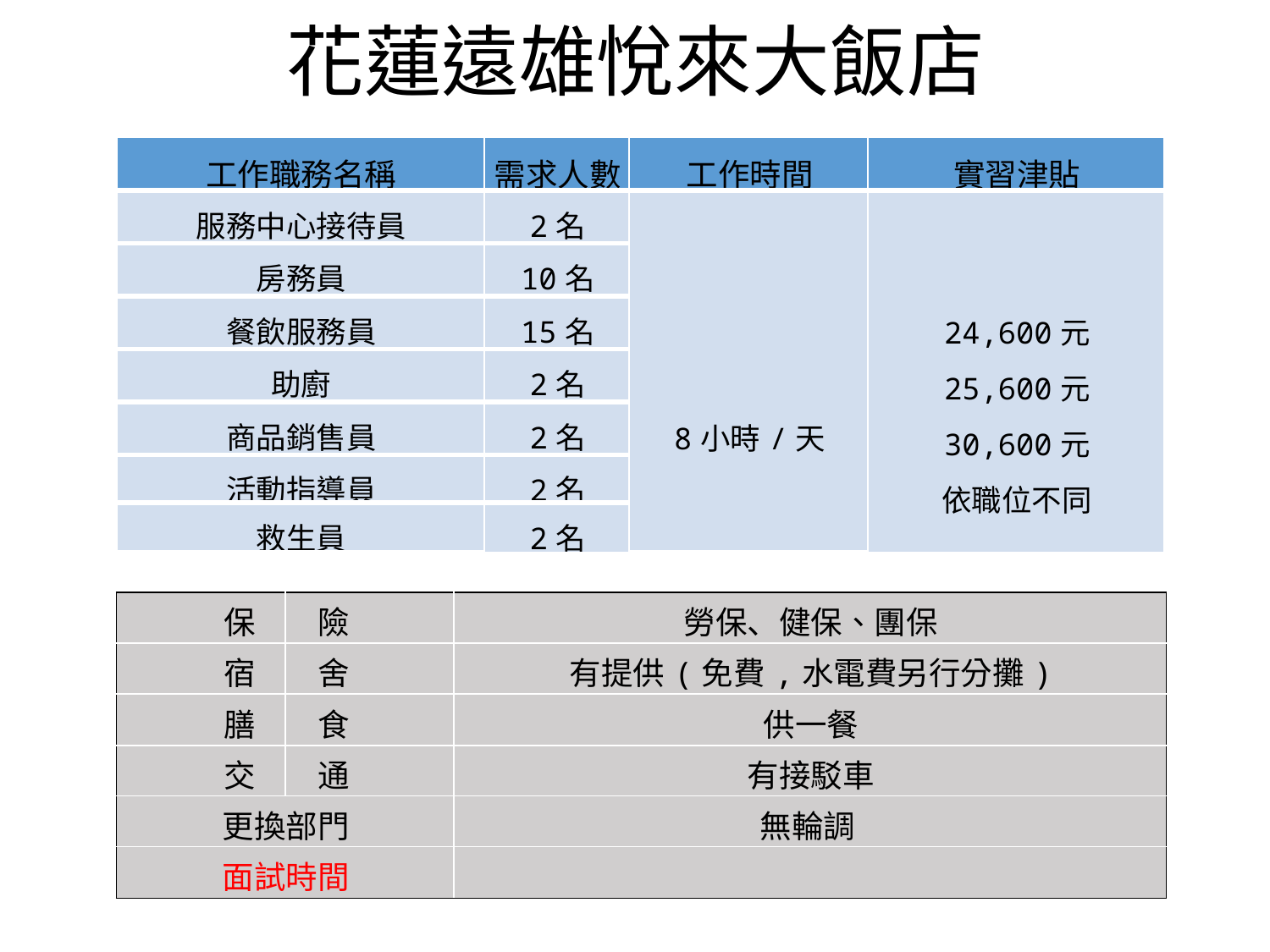

# 花蓮遠雄悅來大飯店
| 工作職務名稱 | 需求人數 | 工作時間 | 實習津貼 |
| --- | --- | --- | --- |
| 服務中心接待員 | 2名 | 8小時/天 | 24,600元 25,600元 30,600元 依職位不同 |
| 房務員 | 10名 |  |  |
| 餐飲服務員 | 15名 |  |  |
| 助廚 | 2名 |  |  |
| 商品銷售員 | 2名 |  |  |
| 活動指導員 | 2名 |  |  |
| 救生員 | 2名 |  |  |
| 保 | 險 | 勞保、健保、團保 |
| --- | --- | --- |
| 宿 | 舍 | 有提供(免費,水電費另行分攤) |
| 膳 | 食 | 供一餐 |
| 交 | 通 | 有接駁車 |
| 更換部門 |  | 無輪調 |
| 面試時間 |  |  |